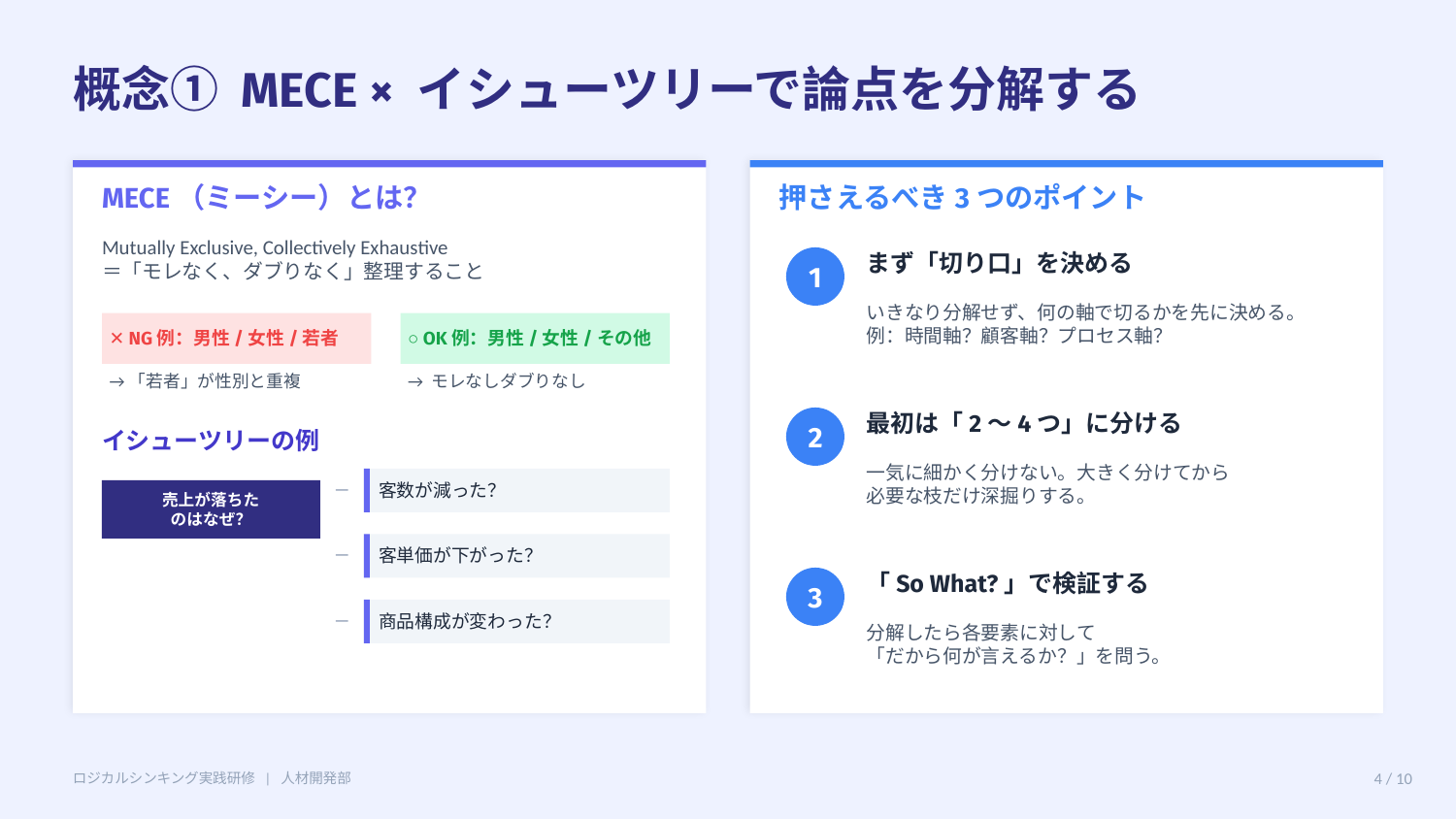

概念① MECE × イシューツリーで論点を分解する

MECE（ミーシー）とは？
押さえるべき3つのポイント
Mutually Exclusive, Collectively Exhaustive
＝「モレなく、ダブりなく」整理すること
まず「切り口」を決める

1
いきなり分解せず、何の軸で切るかを先に決める。
例：時間軸？顧客軸？プロセス軸？

✕ NG例：男性/女性/若者
○ OK例：男性/女性/その他
→「若者」が性別と重複
→ モレなしダブりなし
最初は「2〜4つ」に分ける

2
イシューツリーの例
一気に細かく分けない。大きく分けてから
必要な枝だけ深掘りする。
─

客数が減った？

売上が落ちた
のはなぜ？
─

客単価が下がった？
「So What?」で検証する

3
─

商品構成が変わった？
分解したら各要素に対して
「だから何が言えるか？」を問う。
ロジカルシンキング実践研修  |  人材開発部
4 / 10